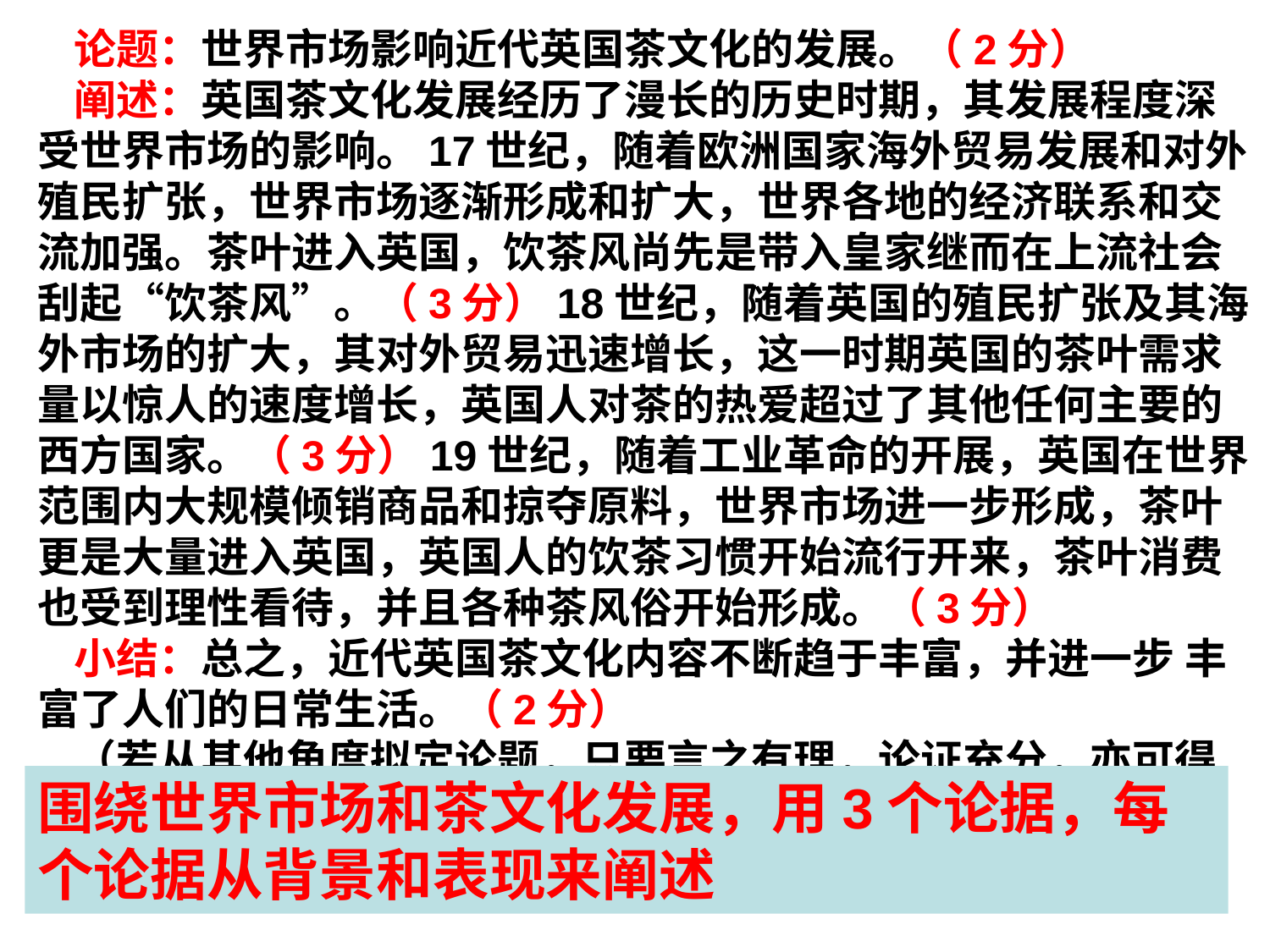

论题：世界市场影响近代英国茶文化的发展。（2分）
阐述：英国茶文化发展经历了漫长的历史时期，其发展程度深受世界市场的影响。17世纪，随着欧洲国家海外贸易发展和对外殖民扩张，世界市场逐渐形成和扩大，世界各地的经济联系和交流加强。茶叶进入英国，饮茶风尚先是带入皇家继而在上流社会刮起“饮茶风”。（3分）18世纪，随着英国的殖民扩张及其海外市场的扩大，其对外贸易迅速增长，这一时期英国的茶叶需求量以惊人的速度增长，英国人对茶的热爱超过了其他任何主要的西方国家。（3分）19世纪，随着工业革命的开展，英国在世界范围内大规模倾销商品和掠夺原料，世界市场进一步形成，茶叶更是大量进入英国，英国人的饮茶习惯开始流行开来，茶叶消费也受到理性看待，并且各种茶风俗开始形成。（3分）
小结：总之，近代英国茶文化内容不断趋于丰富，并进一步 丰富了人们的日常生活。（2分）
（若从其他角度拟定论题，只要言之有理，论证充分，亦可得分）
围绕世界市场和茶文化发展，用3个论据，每个论据从背景和表现来阐述